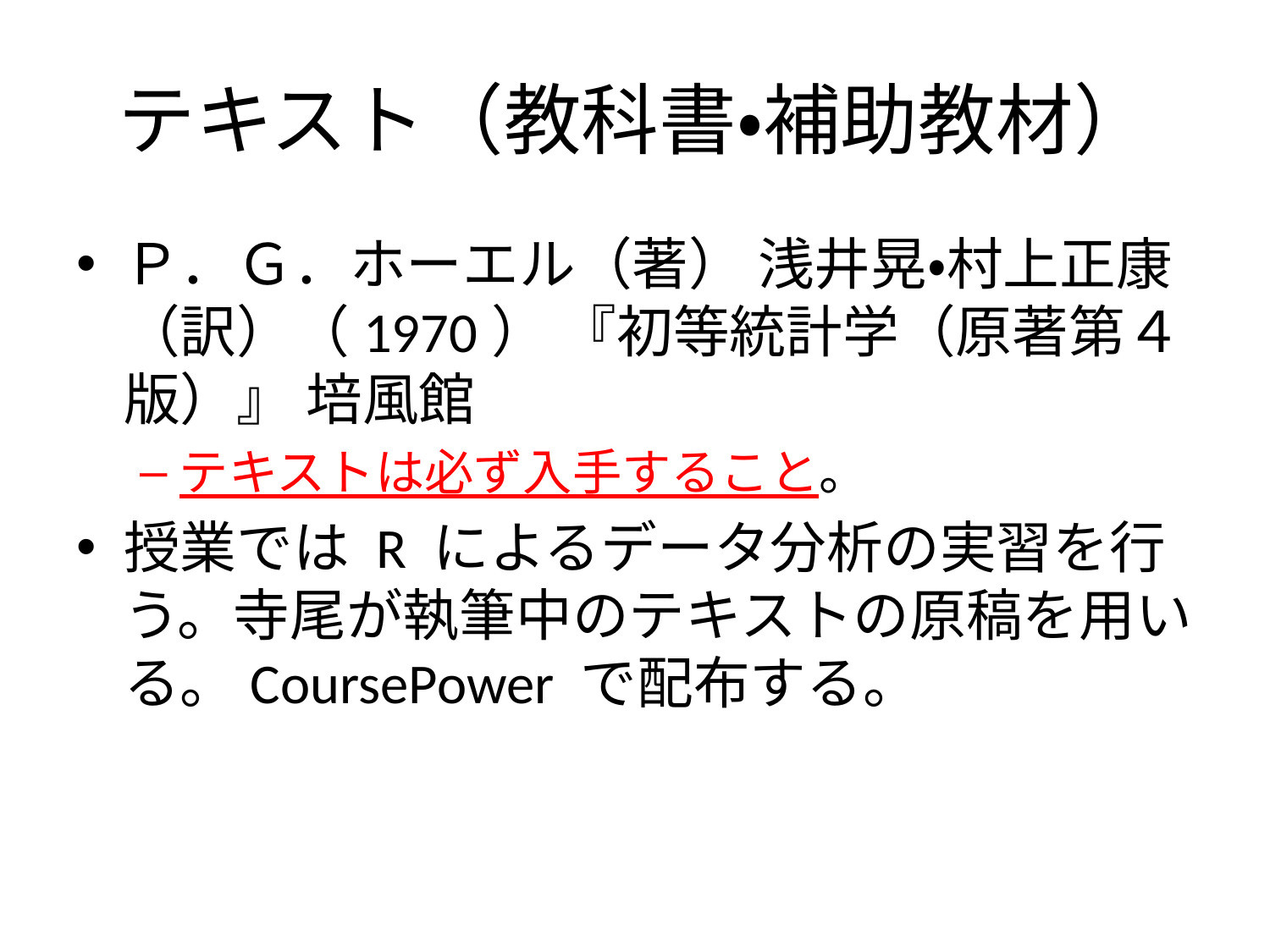

# テキスト（教科書・補助教材）
Ｐ．Ｇ．ホーエル（著） 浅井晃・村上正康（訳）（1970） 『初等統計学（原著第４版）』 培風館
テキストは必ず入手すること。
授業では R によるデータ分析の実習を行う。寺尾が執筆中のテキストの原稿を用いる。CoursePower で配布する。